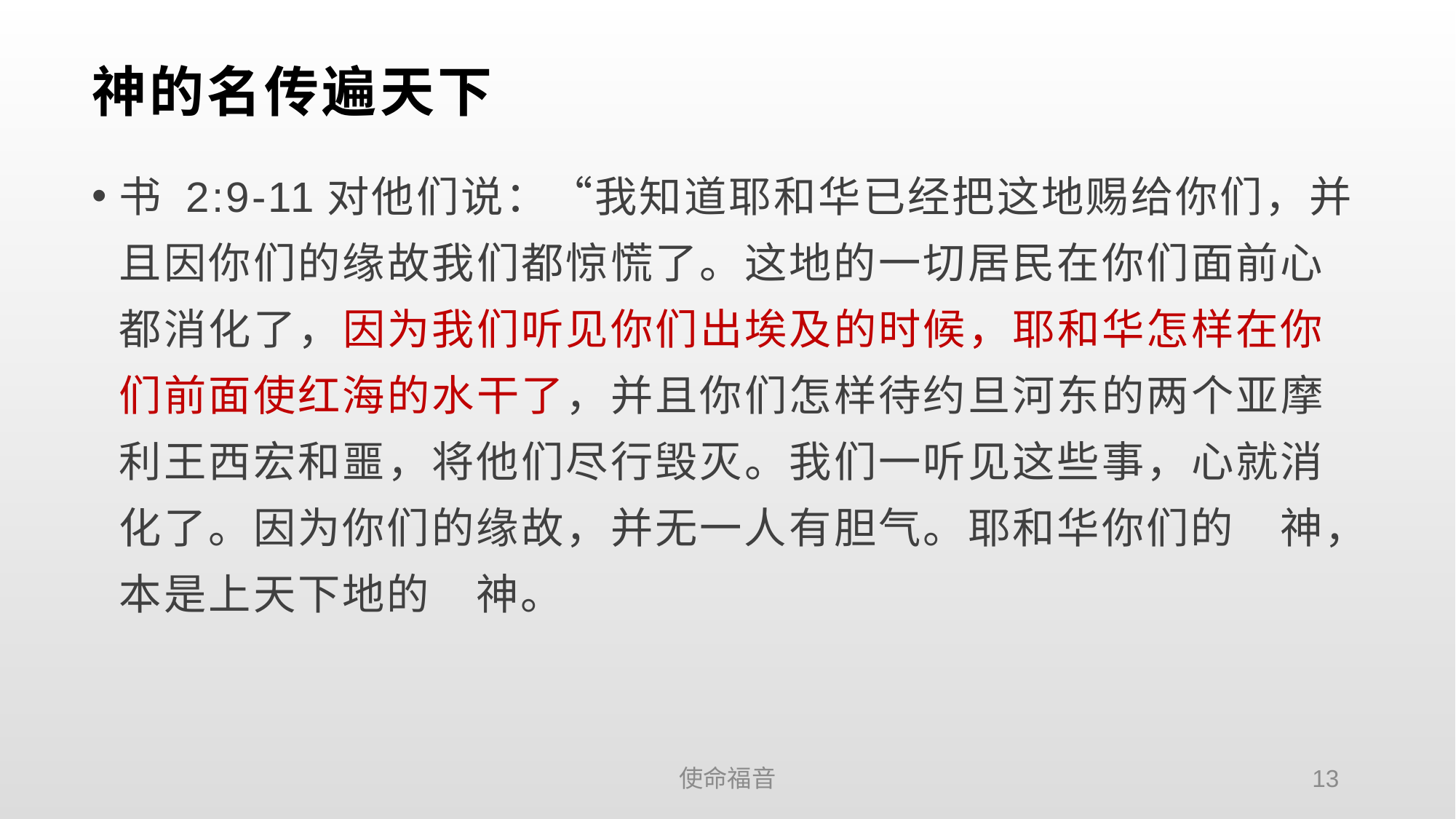

# 神的名传遍天下
书 2:9-11对他们说：“我知道耶和华已经把这地赐给你们，并且因你们的缘故我们都惊慌了。这地的一切居民在你们面前心都消化了，因为我们听见你们出埃及的时候，耶和华怎样在你们前面使红海的水干了，并且你们怎样待约旦河东的两个亚摩利王西宏和噩，将他们尽行毁灭。我们一听见这些事，心就消化了。因为你们的缘故，并无一人有胆气。耶和华你们的　神，本是上天下地的　神。
使命福音
13